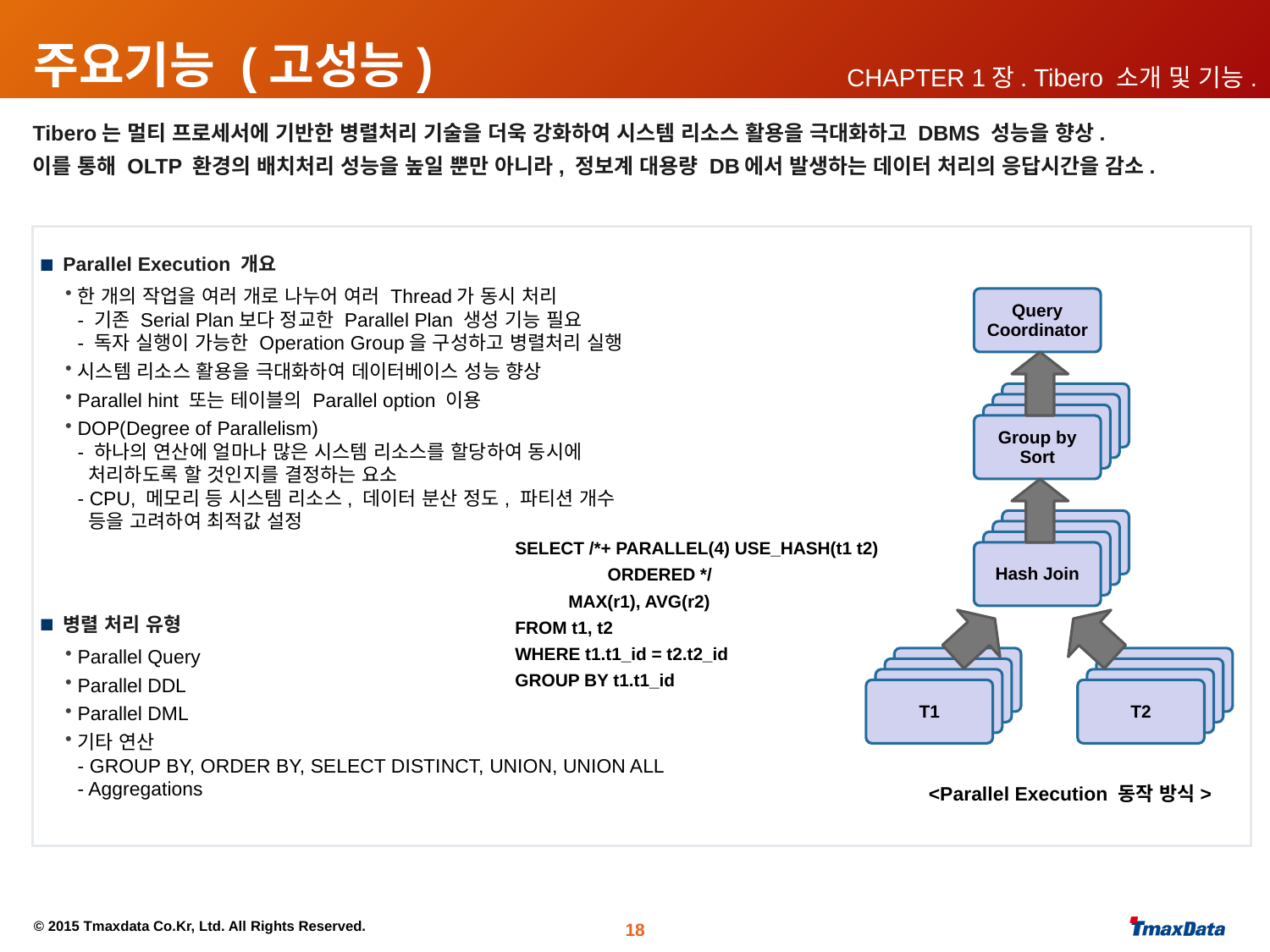

# 주요기능 (고성능)
CHAPTER 1장. Tibero 소개 및 기능.
Tibero는 멀티 프로세서에 기반한 병렬처리 기술을 더욱 강화하여 시스템 리소스 활용을 극대화하고 DBMS 성능을 향상.
이를 통해 OLTP 환경의 배치처리 성능을 높일 뿐만 아니라, 정보계 대용량 DB에서 발생하는 데이터 처리의 응답시간을 감소.

Parallel Execution 개요
한 개의 작업을 여러 개로 나누어 여러 Thread가 동시 처리
- 기존 Serial Plan보다 정교한 Parallel Plan 생성 기능 필요
- 독자 실행이 가능한 Operation Group을 구성하고 병렬처리 실행
시스템 리소스 활용을 극대화하여 데이터베이스 성능 향상
Parallel hint 또는 테이블의 Parallel option 이용
DOP(Degree of Parallelism)
- 하나의 연산에 얼마나 많은 시스템 리소스를 할당하여 동시에
  처리하도록 할 것인지를 결정하는 요소
- CPU, 메모리 등 시스템 리소스, 데이터 분산 정도, 파티션 개수
  등을 고려하여 최적값 설정
Query
Coordinator

Group by
Sort

Hash Join

T1

T2
SELECT /*+ PARALLEL(4) USE_HASH(t1 t2)
                   ORDERED */
           MAX(r1), AVG(r2)
FROM t1, t2
WHERE t1.t1_id = t2.t2_id
GROUP BY t1.t1_id
병렬 처리 유형
Parallel Query
Parallel DDL
Parallel DML
기타 연산
- GROUP BY, ORDER BY, SELECT DISTINCT, UNION, UNION ALL
- Aggregations

<Parallel Execution 동작 방식>